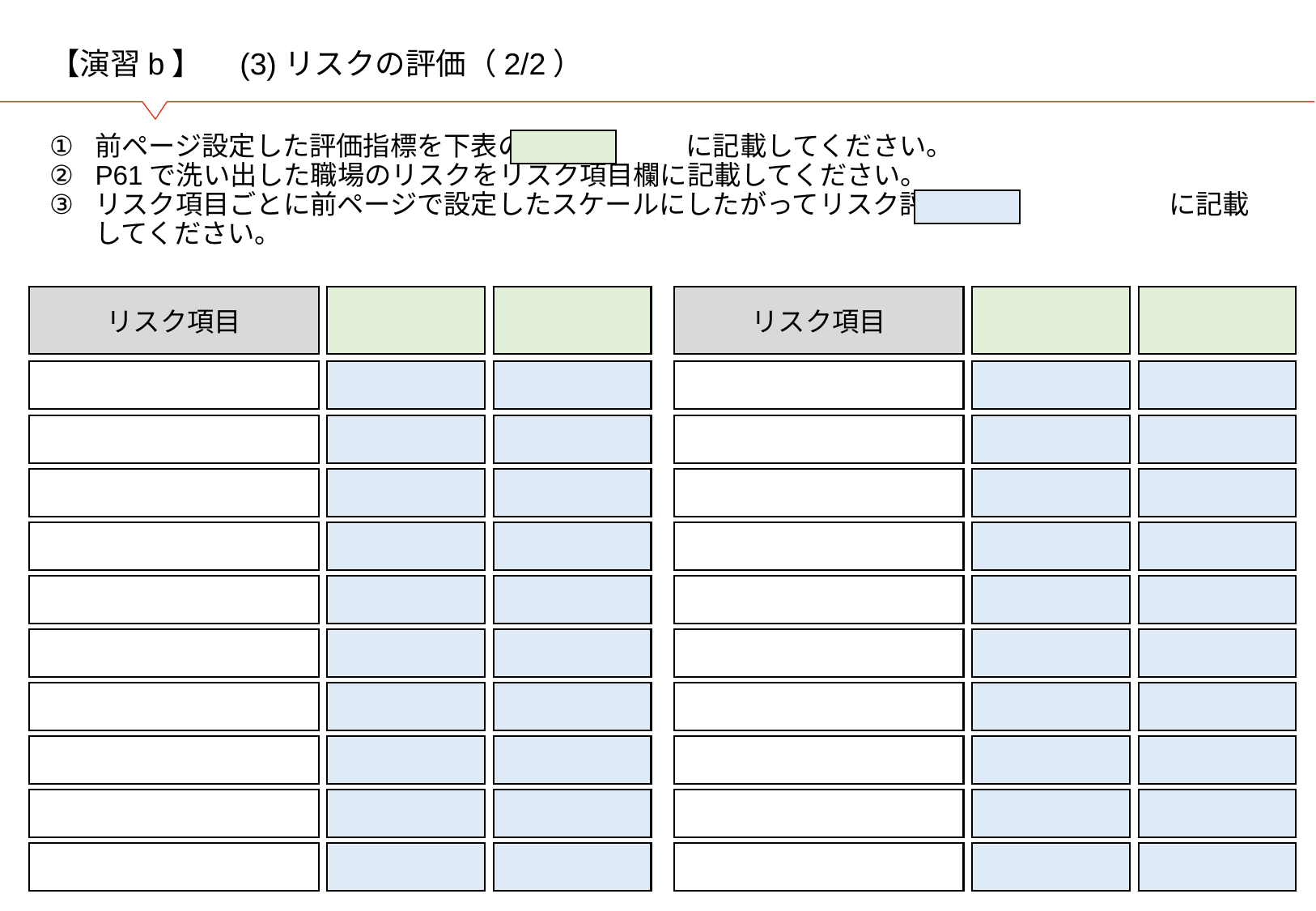

# 【演習b】　(3)リスクの評価（2/2）
前ページ設定した評価指標を下表の　　　　　　に記載してください。
P61で洗い出した職場のリスクをリスク項目欄に記載してください。
リスク項目ごとに前ページで設定したスケールにしたがってリスク評価し、　　　　　　に記載してください。

リスク項目

リスク項目